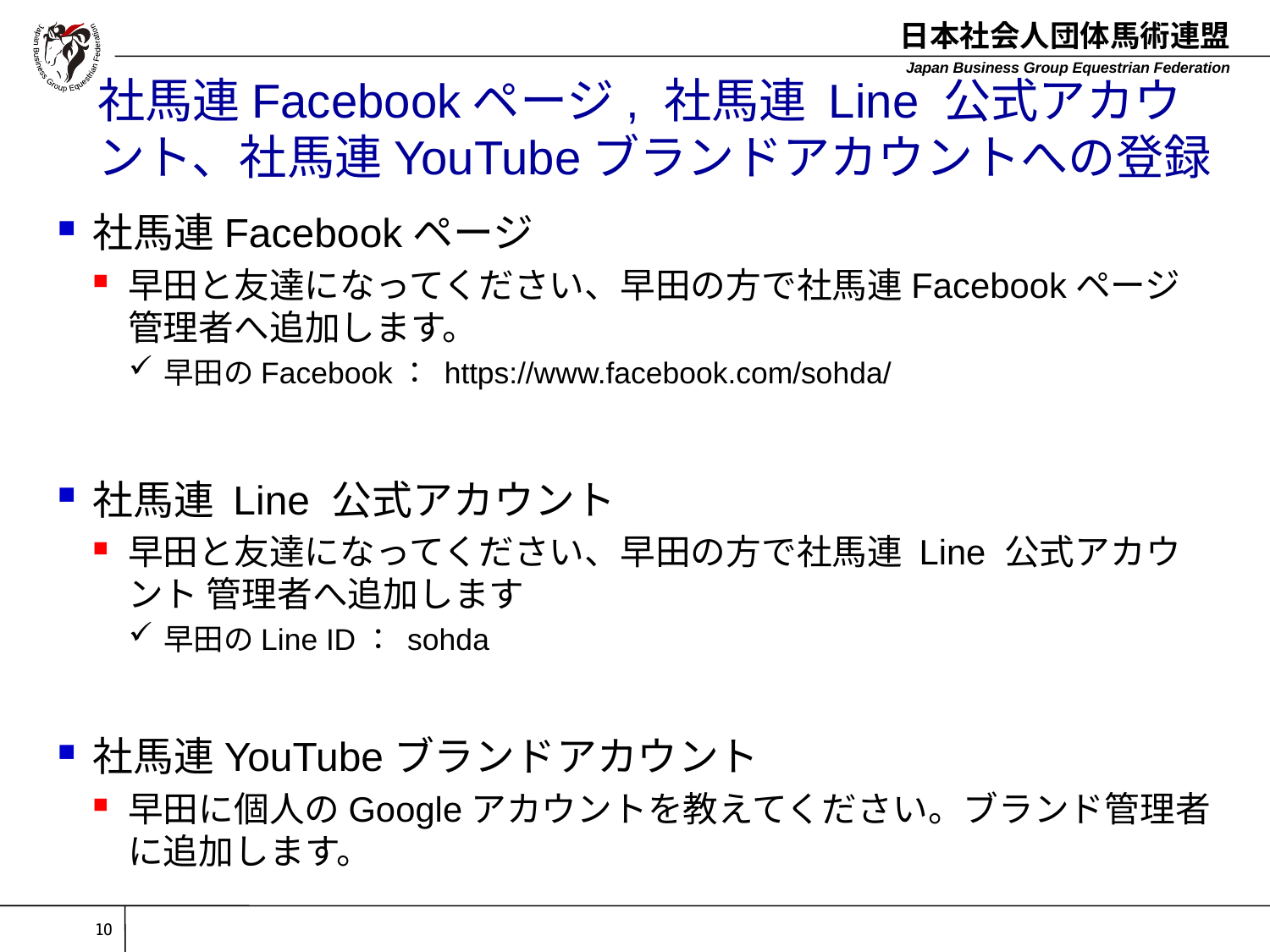

# 社馬連Facebookページ, 社馬連 Line 公式アカウント、社馬連YouTubeブランドアカウントへの登録
社馬連Facebookページ
早田と友達になってください、早田の方で社馬連Facebookページ管理者へ追加します。
早田のFacebook： https://www.facebook.com/sohda/

社馬連 Line 公式アカウント
早田と友達になってください、早田の方で社馬連 Line 公式アカウント 管理者へ追加します
早田のLine ID： sohda

社馬連YouTubeブランドアカウント
早田に個人のGoogleアカウントを教えてください。ブランド管理者に追加します。
10